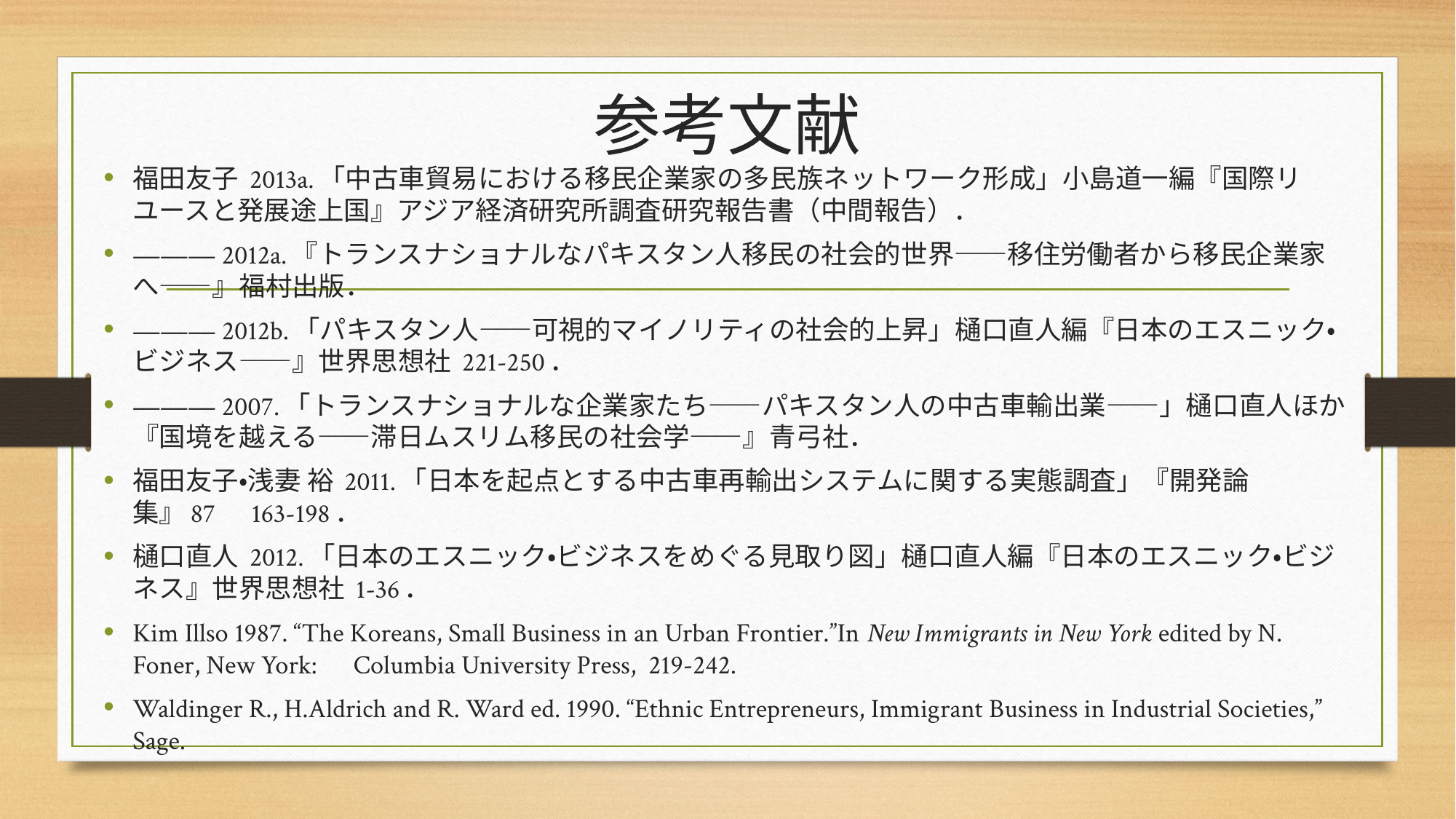

# 参考文献
福田友子 2013a.「中古車貿易における移民企業家の多民族ネットワーク形成」小島道一編『国際リユースと発展途上国』アジア経済研究所調査研究報告書（中間報告）．
――― 2012a.『トランスナショナルなパキスタン人移民の社会的世界――移住労働者から移民企業家へ――』福村出版．
――― 2012b.「パキスタン人――可視的マイノリティの社会的上昇」樋口直人編『日本のエスニック・ビジネス――』世界思想社 221-250．
――― 2007.「トランスナショナルな企業家たち――パキスタン人の中古車輸出業――」樋口直人ほか『国境を越える――滞日ムスリム移民の社会学――』青弓社．
福田友子・浅妻 裕 2011.「日本を起点とする中古車再輸出システムに関する実態調査」『開発論集』87　163-198．
樋口直人 2012.「日本のエスニック・ビジネスをめぐる見取り図」樋口直人編『日本のエスニック・ビジネス』世界思想社 1-36．
Kim Illso 1987. “The Koreans, Small Business in an Urban Frontier.”In New Immigrants in New York edited by N. Foner, New York:　Columbia University Press,  219-242.
Waldinger R., H.Aldrich and R. Ward ed. 1990. “Ethnic Entrepreneurs, Immigrant Business in Industrial Societies,” Sage.